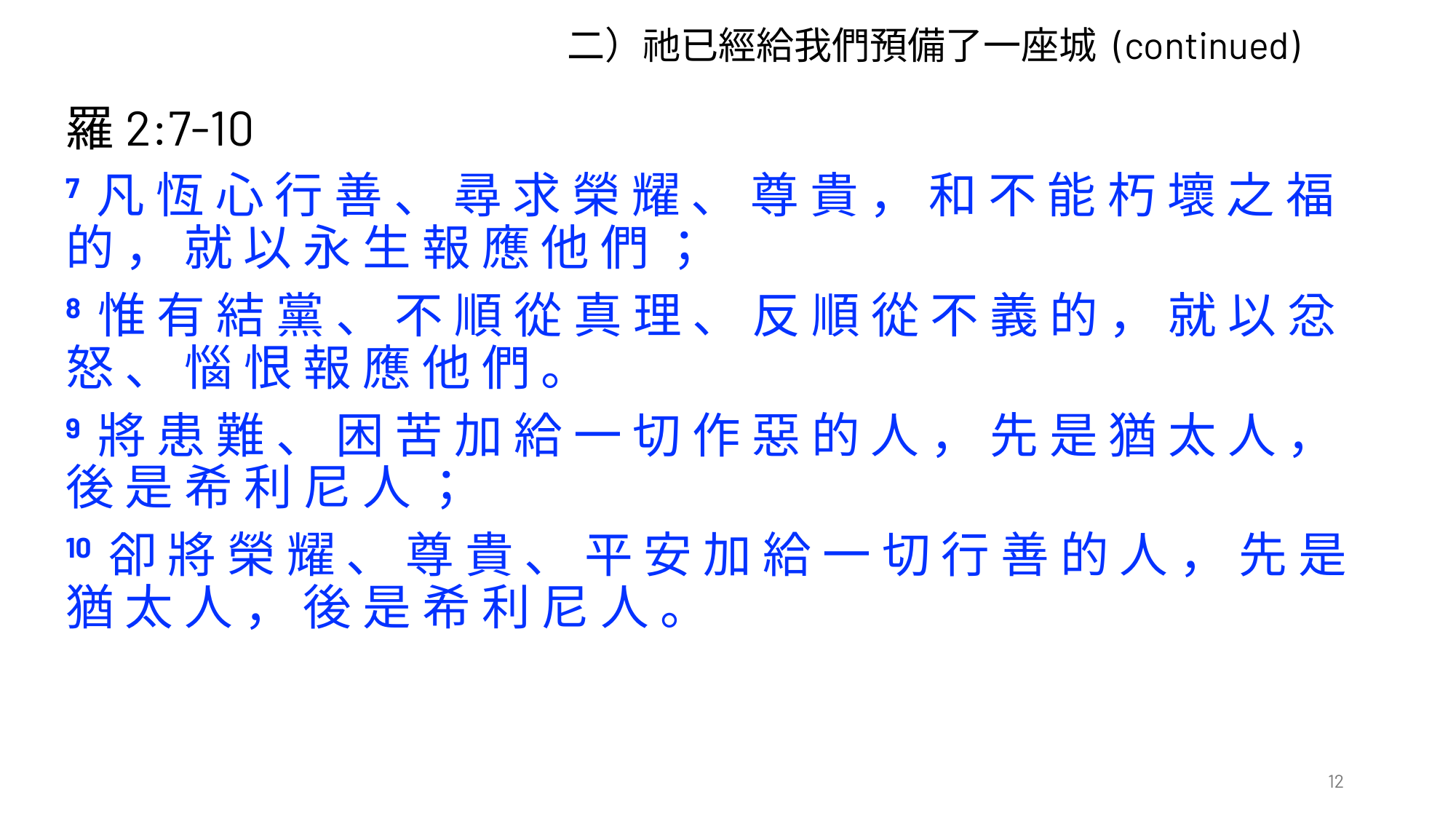

二）祂已經給我們預備了一座城 (continued)
羅2:7-10
7 凡 恆 心 行 善 、 尋 求 榮 耀 、 尊 貴 ， 和 不 能 朽 壞 之 福 的 ， 就 以 永 生 報 應 他 們 ；
8 惟 有 結 黨 、 不 順 從 真 理 、 反 順 從 不 義 的 ， 就 以 忿 怒 、 惱 恨 報 應 他 們 。
9 將 患 難 、 困 苦 加 給 一 切 作 惡 的 人 ， 先 是 猶 太 人 ， 後 是 希 利 尼 人 ；
10 卻 將 榮 耀 、 尊 貴 、 平 安 加 給 一 切 行 善 的 人 ， 先 是 猶 太 人 ， 後 是 希 利 尼 人 。
12